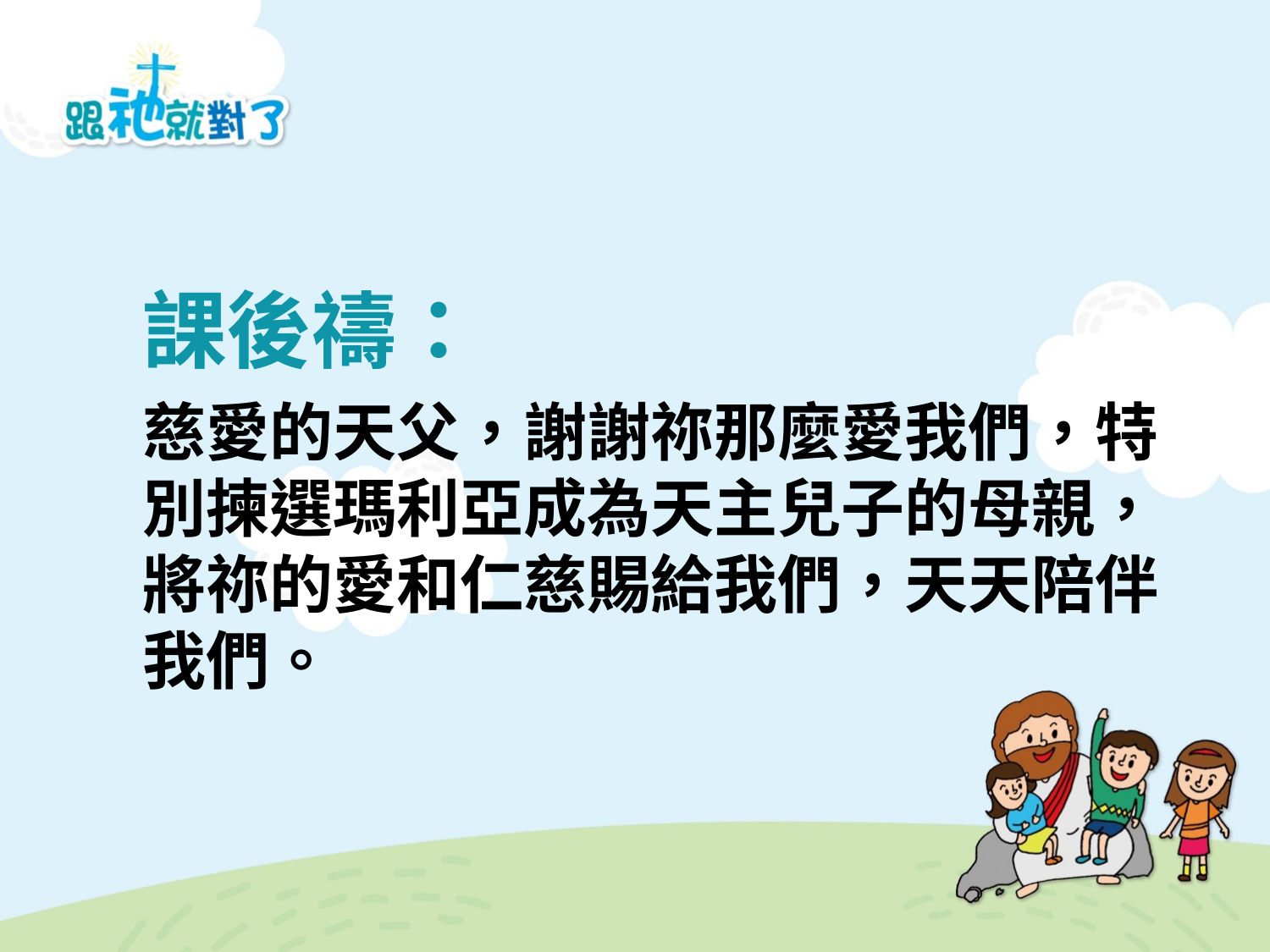

課後禱：
慈愛的天父，謝謝祢那麼愛我們，特別揀選瑪利亞成為天主兒子的母親，將祢的愛和仁慈賜給我們，天天陪伴我們。